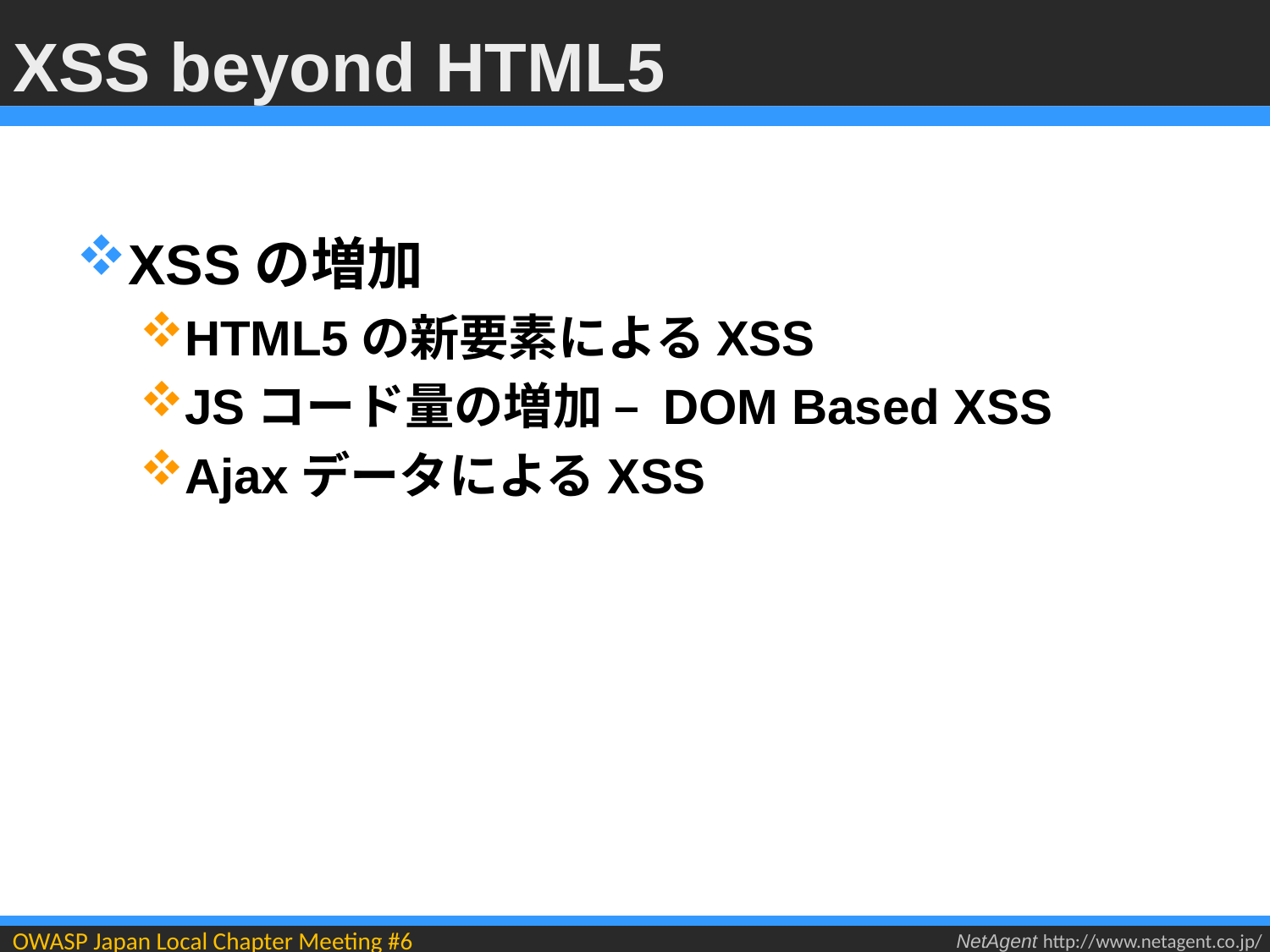

# XSS beyond HTML5
XSSの増加
HTML5の新要素によるXSS
JSコード量の増加 – DOM Based XSS
AjaxデータによるXSS